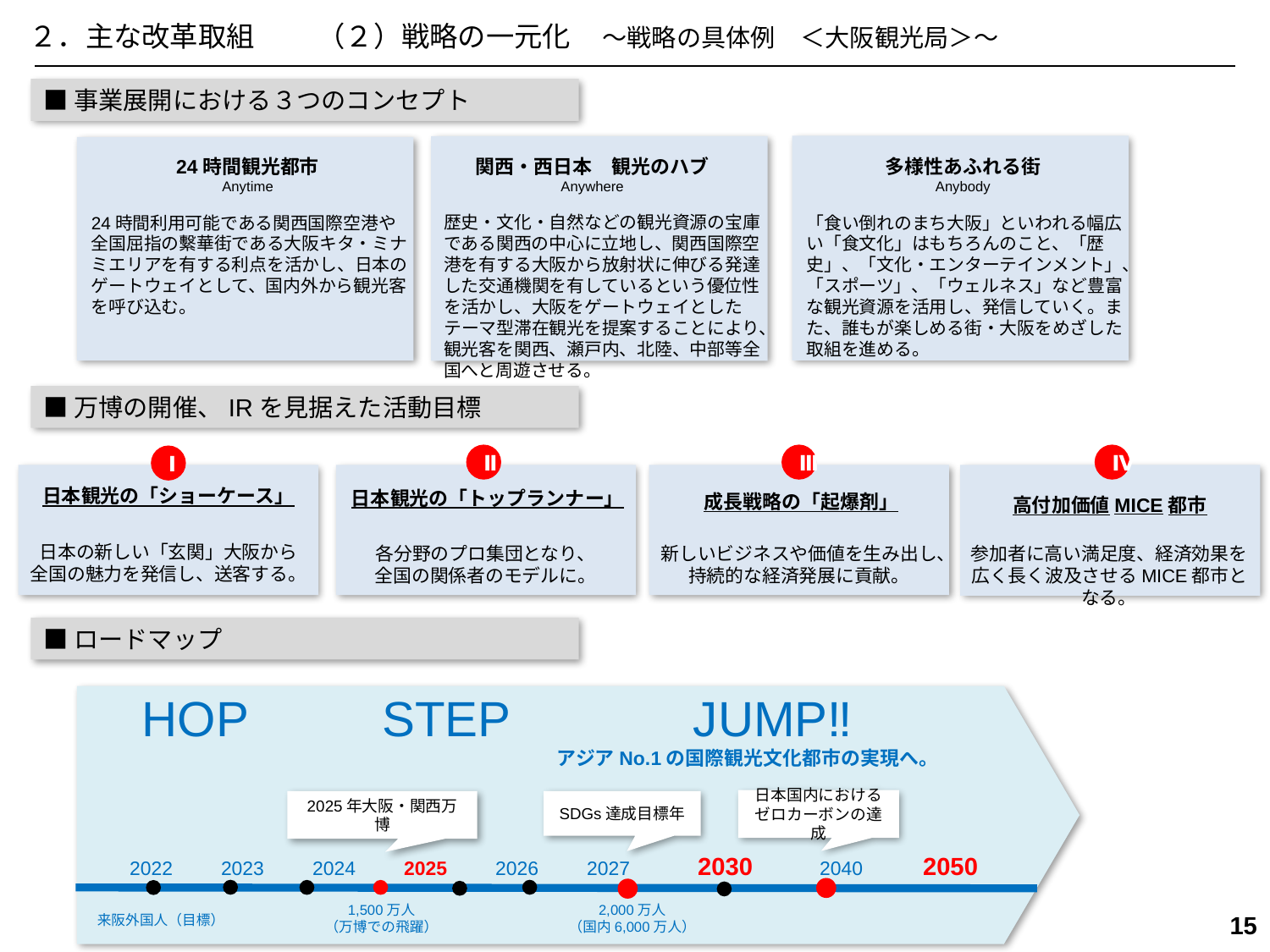

２．主な改革取組　　 （２）戦略の一元化　～戦略の具体例　＜大阪観光局＞～
■事業展開における３つのコンセプト

24時間観光都市
Anytime
関西・西日本　観光のハブ
Anywhere
多様性あふれる街
Anybody
24時間利用可能である関西国際空港や全国屈指の繫華街である大阪キタ・ミナミエリアを有する利点を活かし、日本のゲートウェイとして、国内外から観光客を呼び込む。
歴史・文化・自然などの観光資源の宝庫である関西の中心に立地し、関西国際空港を有する大阪から放射状に伸びる発達した交通機関を有しているという優位性を活かし、大阪をゲートウェイとしたテーマ型滞在観光を提案することにより、観光客を関西、瀬戸内、北陸、中部等全国へと周遊させる。
「食い倒れのまち大阪」といわれる幅広い「食文化」はもちろんのこと、「歴史」、「文化・エンターテインメント」、「スポーツ」、「ウェルネス」など豊富な観光資源を活用し、発信していく。また、誰もが楽しめる街・大阪をめざした取組を進める。
■万博の開催、IRを見据えた活動目標
Ⅱ
Ⅲ
Ⅳ
Ⅰ

日本観光の「ショーケース」
日本観光の「トップランナー」
成長戦略の「起爆剤」
高付加価値MICE都市
日本の新しい「玄関」大阪から
全国の魅力を発信し、送客する。
参加者に高い満足度、経済効果を
広く長く波及させるMICE都市となる。
各分野のプロ集団となり、
全国の関係者のモデルに。
新しいビジネスや価値を生み出し、
持続的な経済発展に貢献。
■ロードマップ
HOP　　 STEP　　　 JUMP‼

アジアNo.1の国際観光文化都市の実現へ。
日本国内における
ゼロカーボンの達成
2025年大阪・関西万博
SDGs達成目標年
2022　　2023　　2024　　2025　　2026　　2027　　　2030　　 2040　　2050

2,000万人
（国内6,000万人）
1,500万人
（万博での飛躍）
15
来阪外国人（目標）